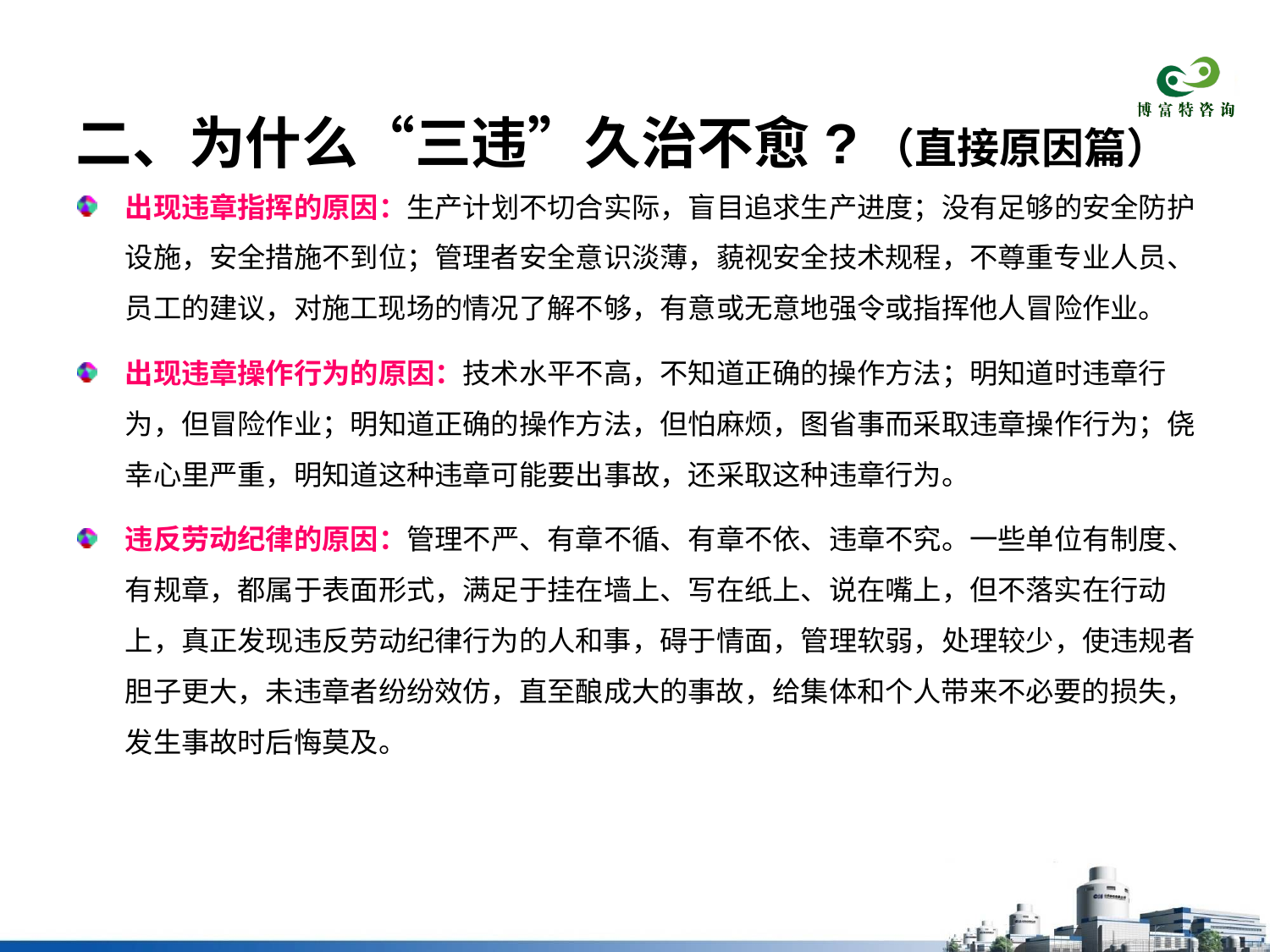

# 二、为什么“三违”久治不愈?（直接原因篇）
出现违章指挥的原因：生产计划不切合实际，盲目追求生产进度；没有足够的安全防护设施，安全措施不到位；管理者安全意识淡薄，藐视安全技术规程，不尊重专业人员、员工的建议，对施工现场的情况了解不够，有意或无意地强令或指挥他人冒险作业。
出现违章操作行为的原因：技术水平不高，不知道正确的操作方法；明知道时违章行为，但冒险作业；明知道正确的操作方法，但怕麻烦，图省事而采取违章操作行为；侥幸心里严重，明知道这种违章可能要出事故，还采取这种违章行为。
违反劳动纪律的原因：管理不严、有章不循、有章不依、违章不究。一些单位有制度、有规章，都属于表面形式，满足于挂在墙上、写在纸上、说在嘴上，但不落实在行动上，真正发现违反劳动纪律行为的人和事，碍于情面，管理软弱，处理较少，使违规者胆子更大，未违章者纷纷效仿，直至酿成大的事故，给集体和个人带来不必要的损失，发生事故时后悔莫及。